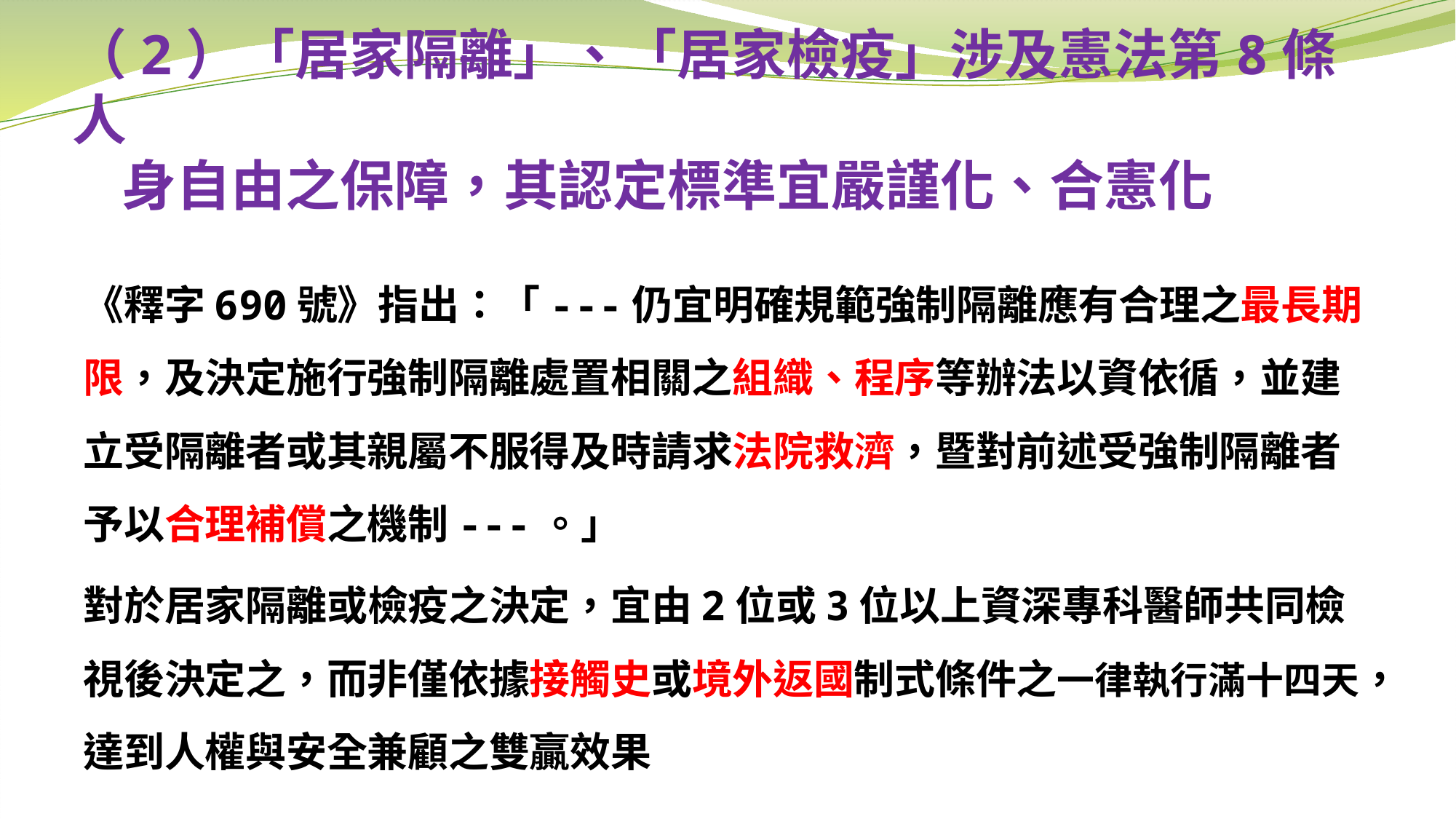

# （2）「居家隔離」、「居家檢疫」涉及憲法第8條人 身自由之保障，其認定標準宜嚴謹化、合憲化
《釋字690號》指出：「---仍宜明確規範強制隔離應有合理之最長期限，及決定施行強制隔離處置相關之組織、程序等辦法以資依循，並建立受隔離者或其親屬不服得及時請求法院救濟，暨對前述受強制隔離者予以合理補償之機制---。」
對於居家隔離或檢疫之決定，宜由2位或3位以上資深專科醫師共同檢視後決定之，而非僅依據接觸史或境外返國制式條件之一律執行滿十四天，達到人權與安全兼顧之雙贏效果